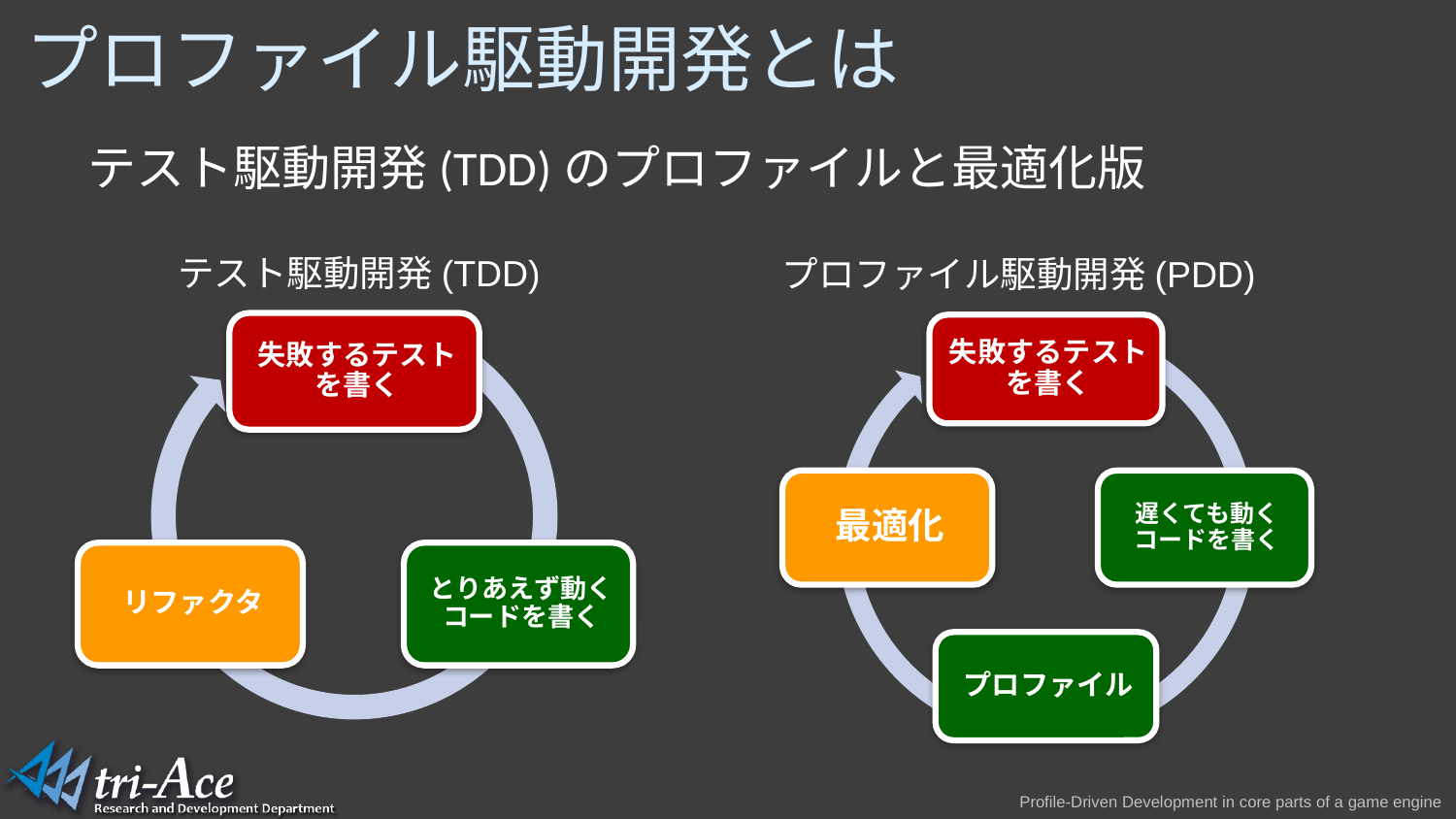

# プロファイル駆動開発とは
テスト駆動開発(TDD)のプロファイルと最適化版
テスト駆動開発(TDD)
プロファイル駆動開発(PDD)
失敗するテストを書く
とりあえず動くコードを書く
リファクタ
失敗するテストを書く
遅くても動くコードを書く
プロファイル
最適化